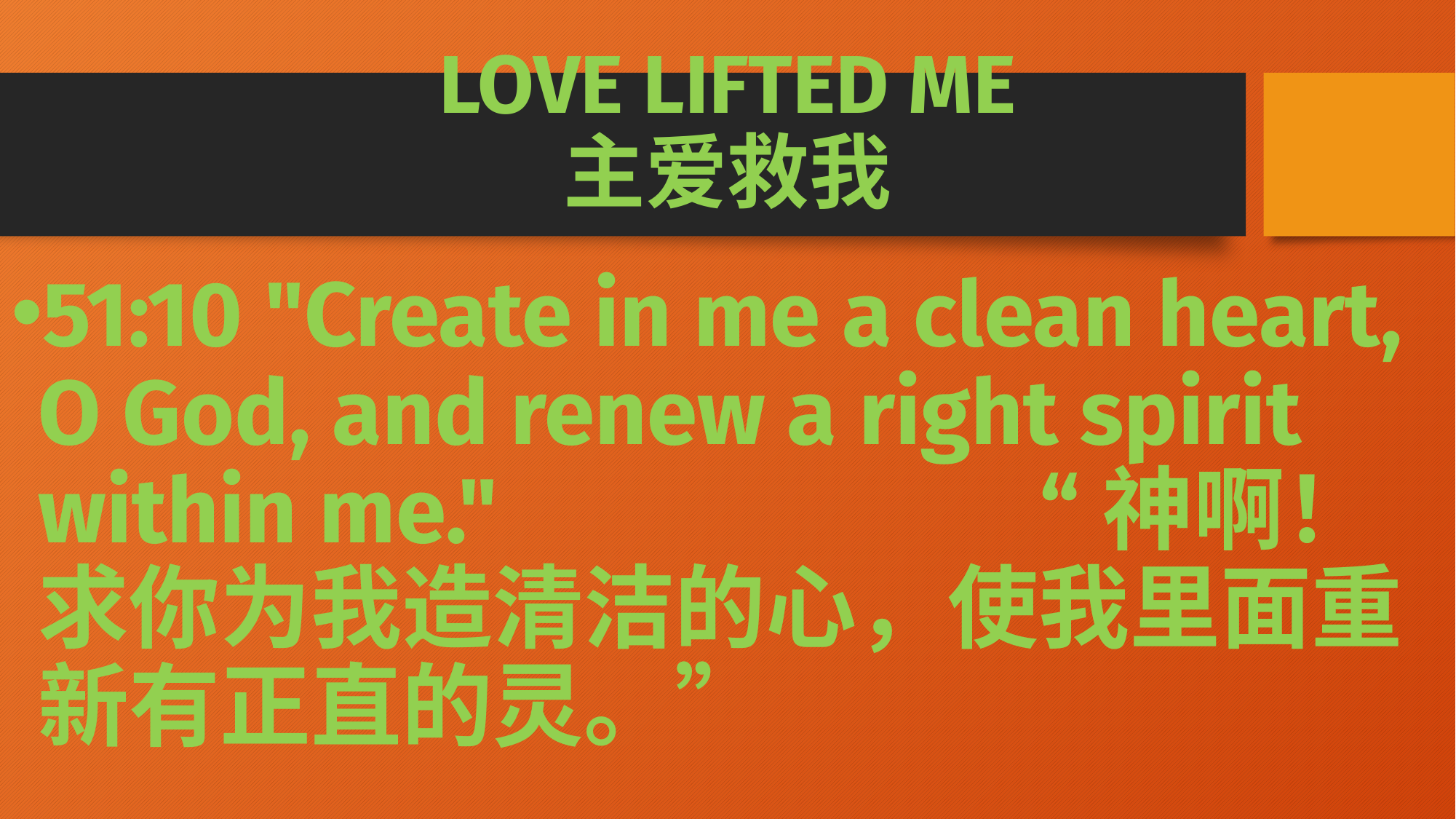

# LOVE LIFTED ME 主爱救我
51:10 "Create in me a clean heart, O God, and renew a right spirit within me."                         “神啊！求你为我造清洁的心，使我里面重新有正直的灵。”